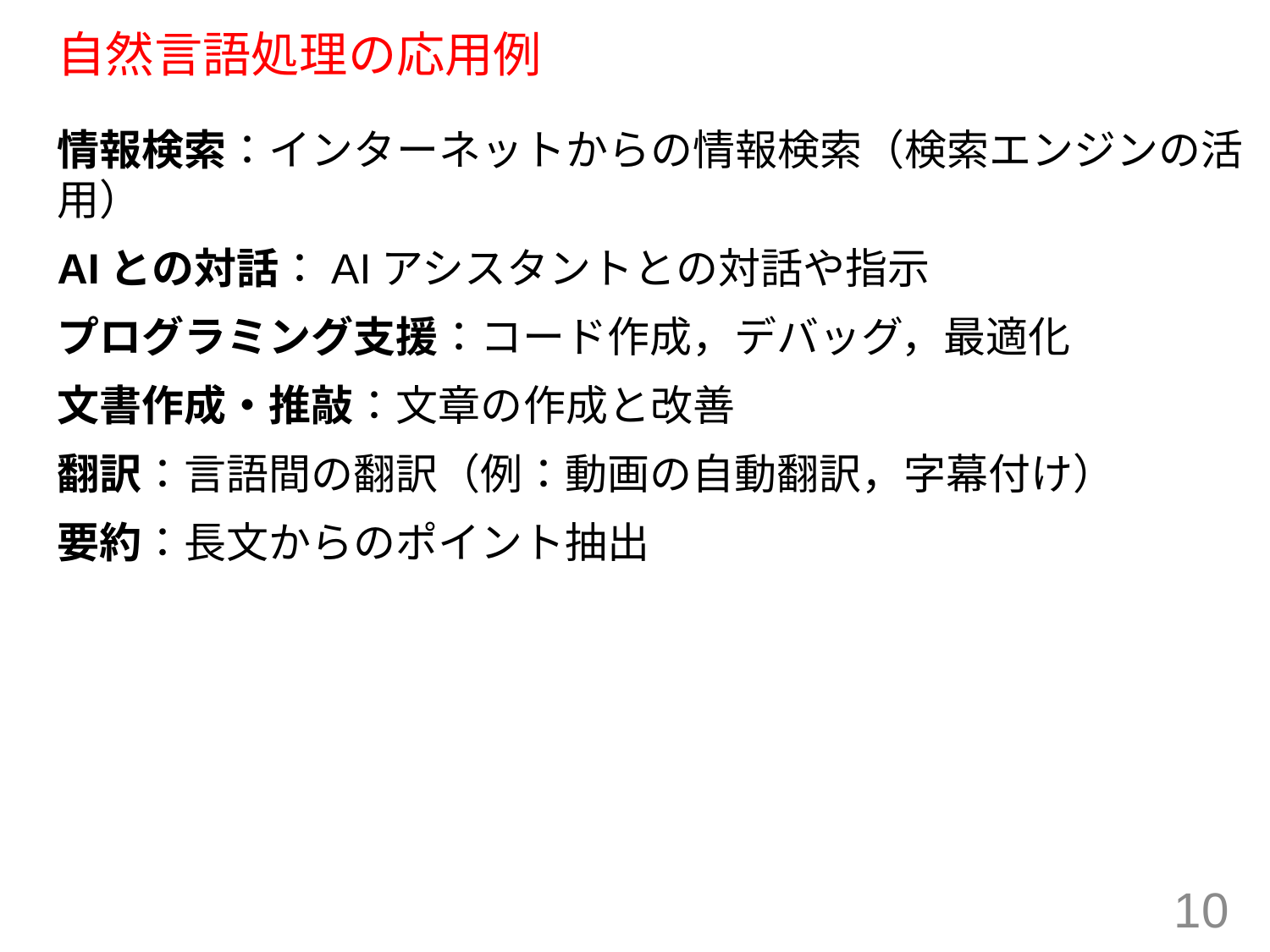

# 自然言語処理の応用例
情報検索：インターネットからの情報検索（検索エンジンの活用）
AIとの対話：AIアシスタントとの対話や指示
プログラミング支援：コード作成，デバッグ，最適化
文書作成・推敲：文章の作成と改善
翻訳：言語間の翻訳（例：動画の自動翻訳，字幕付け）
要約：長文からのポイント抽出
10